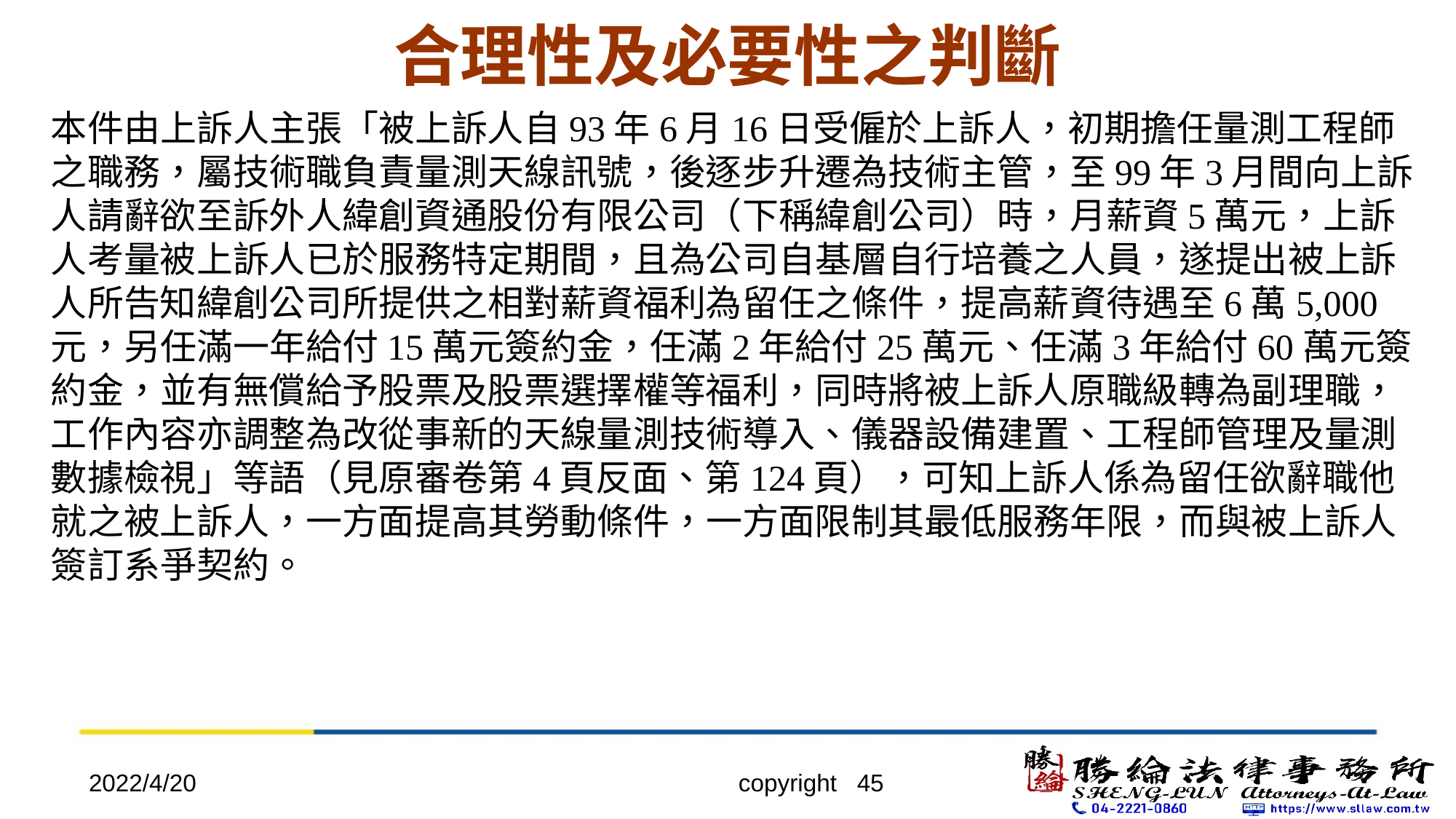

# 合理性及必要性之判斷
本件由上訴人主張「被上訴人自93年6月16日受僱於上訴人，初期擔任量測工程師之職務，屬技術職負責量測天線訊號，後逐步升遷為技術主管，至99年3月間向上訴人請辭欲至訴外人緯創資通股份有限公司（下稱緯創公司）時，月薪資5萬元，上訴人考量被上訴人已於服務特定期間，且為公司自基層自行培養之人員，遂提出被上訴人所告知緯創公司所提供之相對薪資福利為留任之條件，提高薪資待遇至6萬5,000元，另任滿一年給付15萬元簽約金，任滿2年給付25萬元、任滿3年給付60萬元簽約金，並有無償給予股票及股票選擇權等福利，同時將被上訴人原職級轉為副理職，工作內容亦調整為改從事新的天線量測技術導入、儀器設備建置、工程師管理及量測數據檢視」等語（見原審卷第4頁反面、第124頁），可知上訴人係為留任欲辭職他就之被上訴人，一方面提高其勞動條件，一方面限制其最低服務年限，而與被上訴人簽訂系爭契約。

2022/4/20
copyright   45